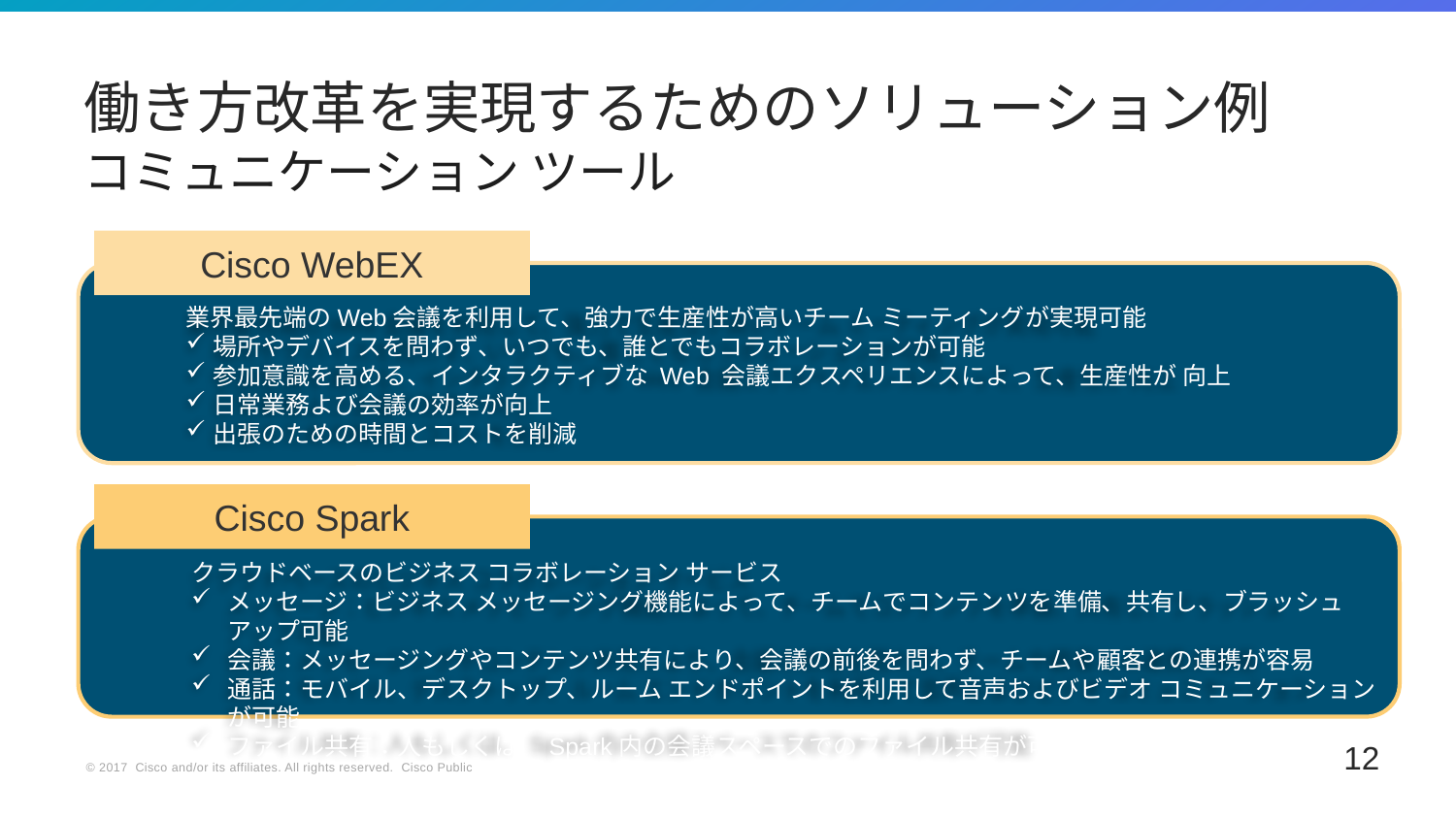

# 働き方改革を実現するためのソリューション例
コミュニケーション ツール
Cisco WebEX

業界最先端のWeb会議を利用して、強力で生産性が高いチーム ミーティングが実現可能
場所やデバイスを問わず、いつでも、誰とでもコラボレーションが可能
参加意識を高める、インタラクティブな Web 会議エクスペリエンスによって、生産性が 向上
日常業務よび会議の効率が向上
出張のための時間とコストを削減
Cisco Spark

クラウドベースのビジネス コラボレーション サービス
メッセージ：ビジネス メッセージング機能によって、チームでコンテンツを準備、共有し、ブラッシュアップ可能
会議：メッセージングやコンテンツ共有により、会議の前後を問わず、チームや顧客との連携が容易
通話：モバイル、デスクトップ、ルーム エンドポイントを利用して音声およびビデオ コミュニケーションが可能
ファイル共有：人もしくは、Spark内の会議スペースでのファイル共有が可能